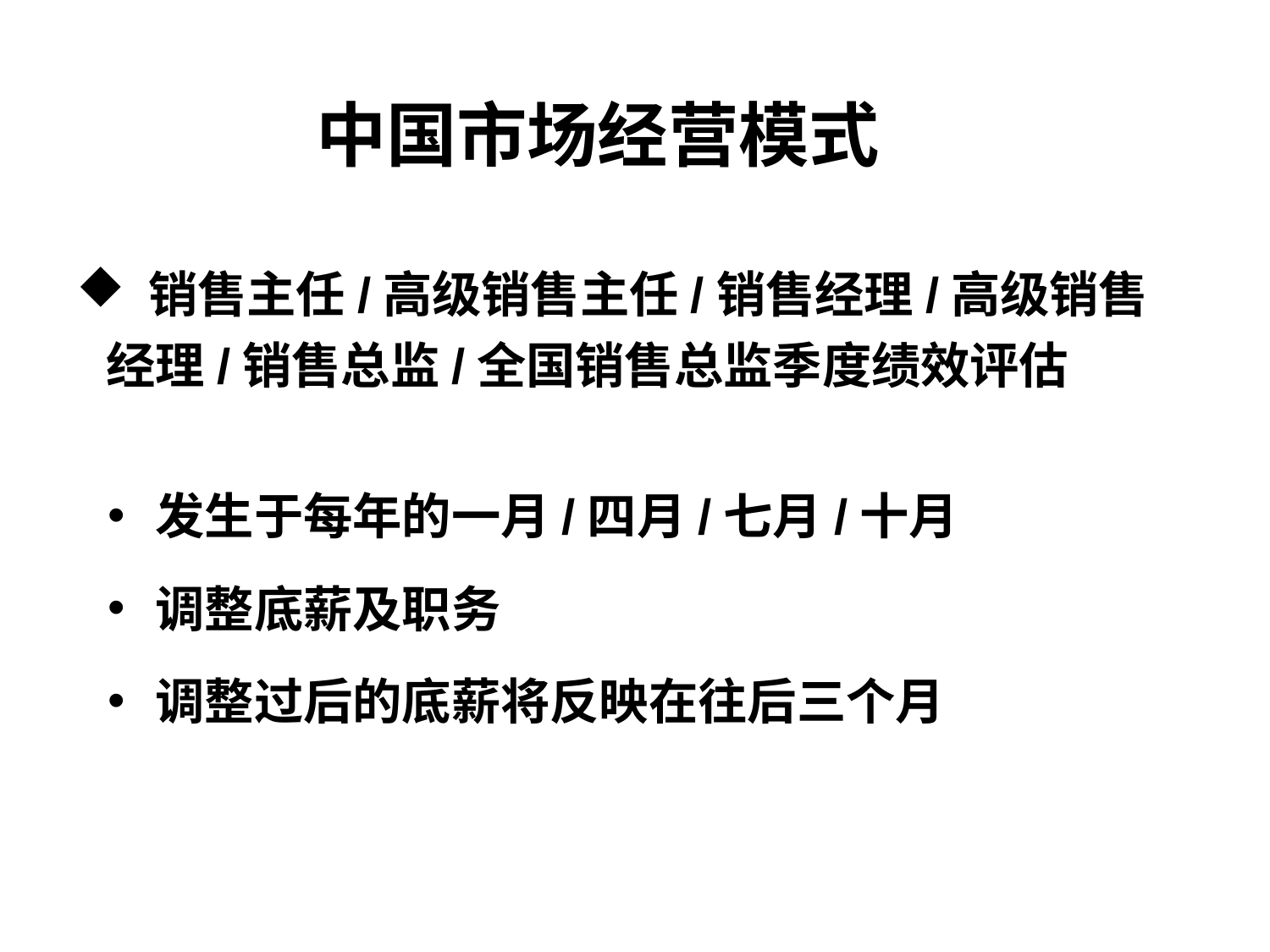

中国市场经营模式
# 销售主任/高级销售主任/销售经理/高级销售经理/销售总监/全国销售总监季度绩效评估
发生于每年的一月/四月/七月/十月
调整底薪及职务
调整过后的底薪将反映在往后三个月